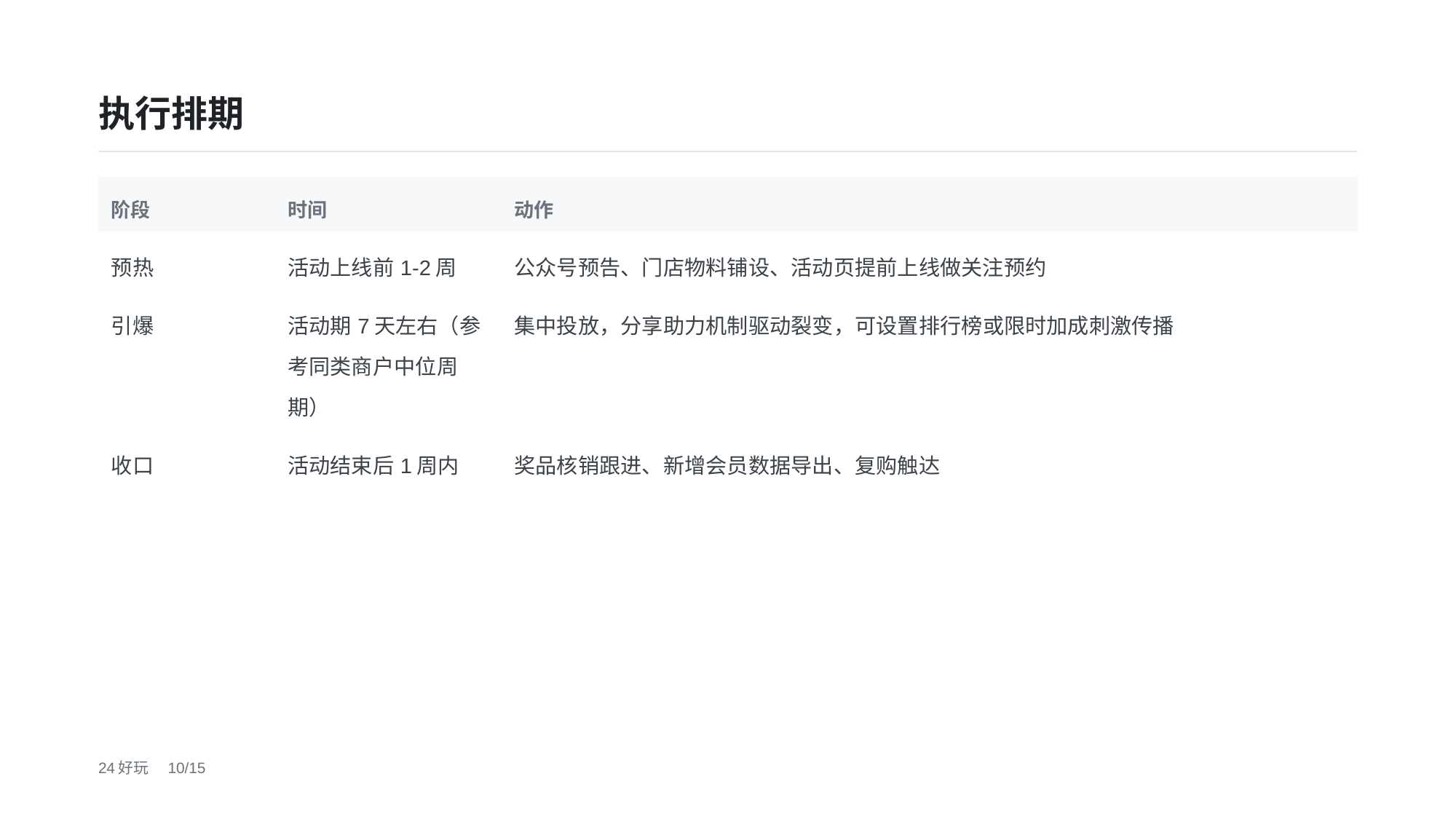

执行排期

| 阶段 | 时间 | 动作 |
| --- | --- | --- |
| 预热 | 活动上线前1-2周 | 公众号预告、门店物料铺设、活动页提前上线做关注预约 |
| 引爆 | 活动期7天左右（参考同类商户中位周期） | 集中投放，分享助力机制驱动裂变，可设置排行榜或限时加成刺激传播 |
| 收口 | 活动结束后1周内 | 奖品核销跟进、新增会员数据导出、复购触达 |
24好玩　10/15